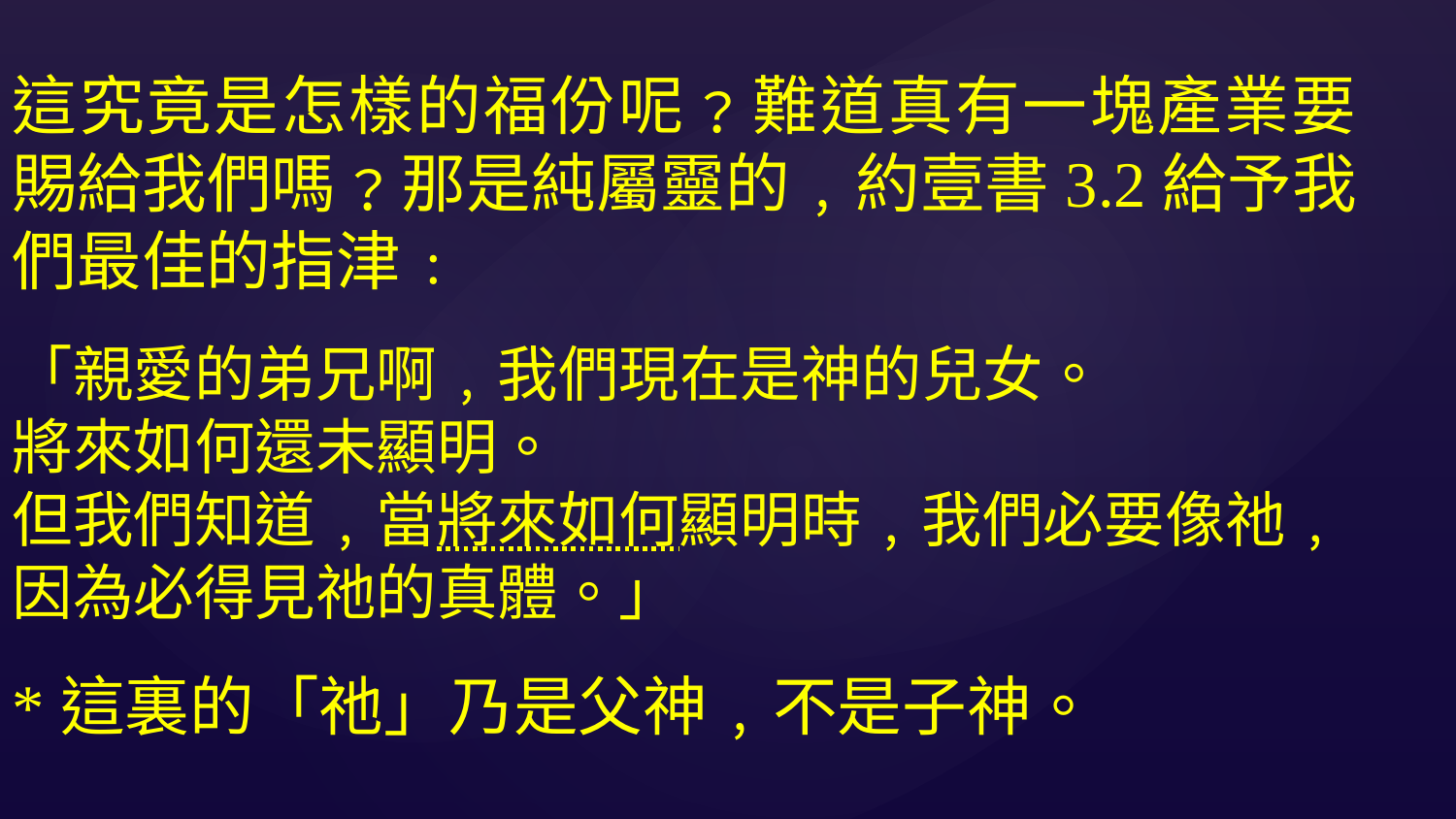

這究竟是怎樣的福份呢﹖難道真有一塊產業要賜給我們嗎﹖那是純屬靈的﹐約壹書3.2給予我們最佳的指津﹕

「親愛的弟兄啊﹐我們現在是神的兒女。
將來如何還未顯明。
但我們知道﹐當將來如何顯明時﹐我們必要像祂﹐
因為必得見祂的真體。」

*這裏的「祂」乃是父神﹐不是子神。